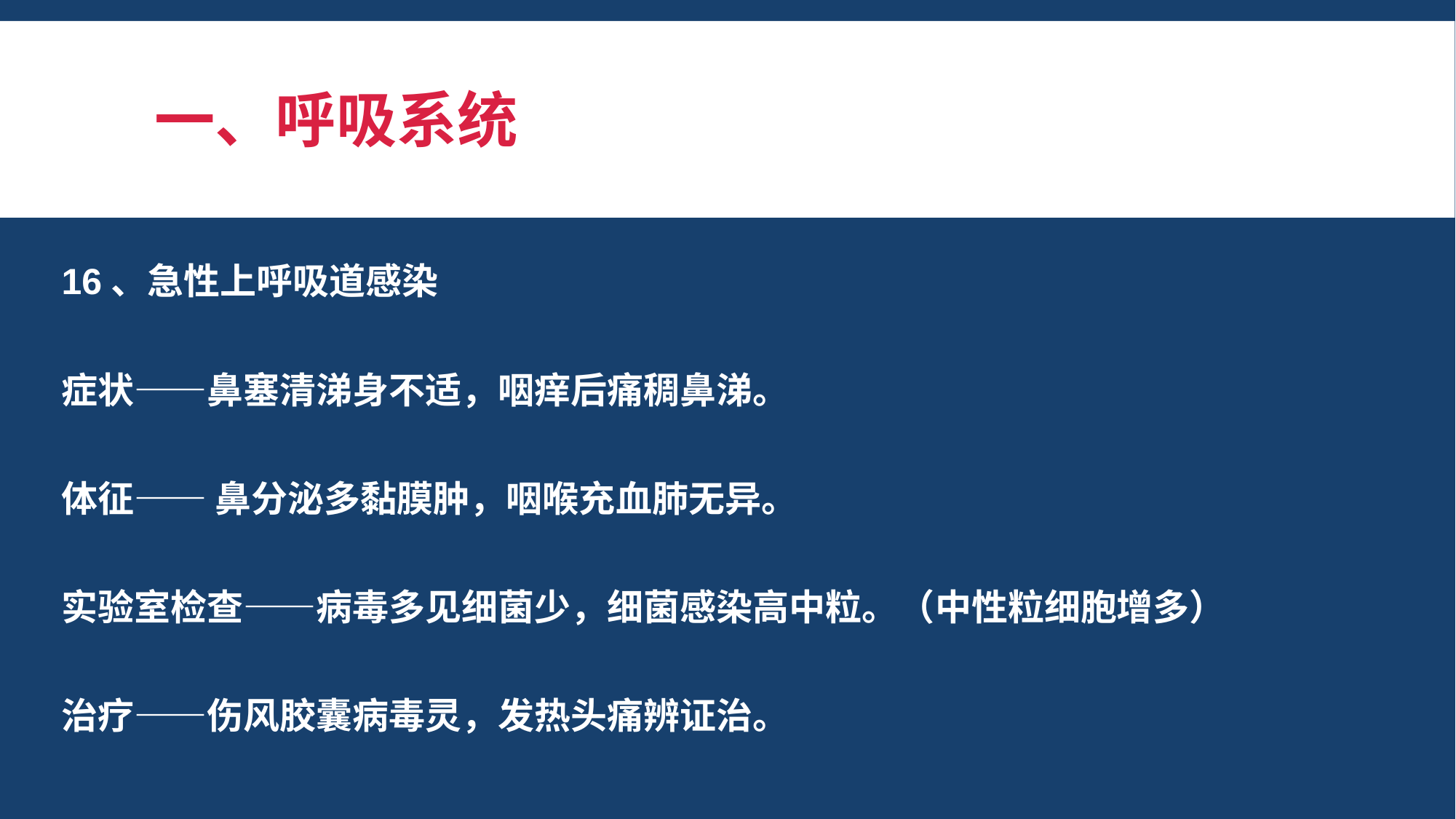

# 一、呼吸系统
16、急性上呼吸道感染
症状——鼻塞清涕身不适，咽痒后痛稠鼻涕。
体征—— 鼻分泌多黏膜肿，咽喉充血肺无异。
实验室检查——病毒多见细菌少，细菌感染高中粒。（中性粒细胞增多）
治疗——伤风胶囊病毒灵，发热头痛辨证治。